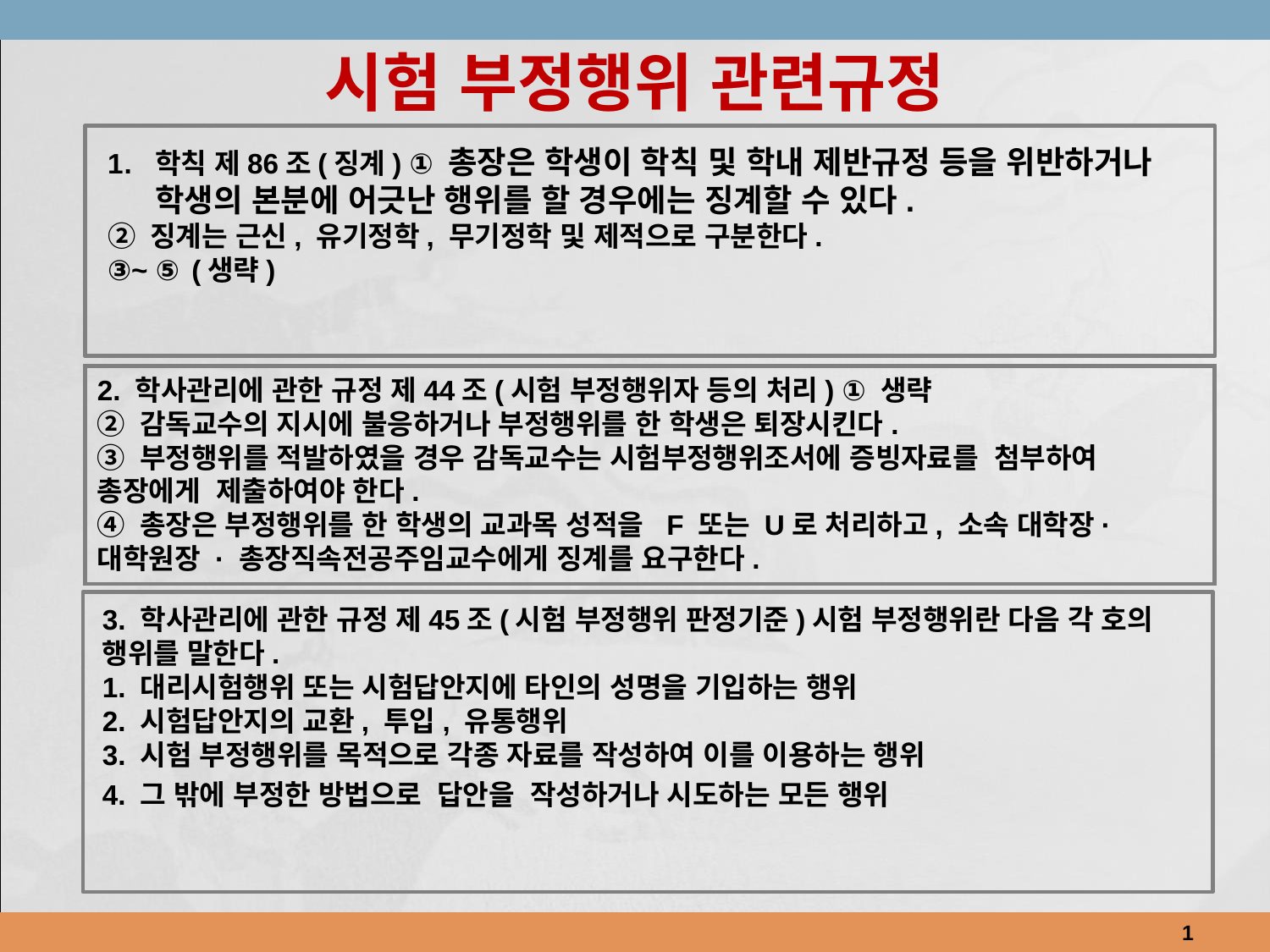

시험 부정행위 관련규정

학칙 제86조(징계) ① 총장은 학생이 학칙 및 학내 제반규정 등을 위반하거나 학생의 본분에 어긋난 행위를 할 경우에는 징계할 수 있다.
② 징계는 근신, 유기정학, 무기정학 및 제적으로 구분한다.
③~ ⑤ (생략)

2. 학사관리에 관한 규정 제44조(시험 부정행위자 등의 처리) ① 생략
② 감독교수의 지시에 불응하거나 부정행위를 한 학생은 퇴장시킨다.
③ 부정행위를 적발하였을 경우 감독교수는 시험부정행위조서에 증빙자료를  첨부하여 총장에게  제출하여야 한다.
④ 총장은 부정행위를 한 학생의 교과목 성적을  F 또는 U로 처리하고, 소속 대학장·대학원장 · 총장직속전공주임교수에게 징계를 요구한다.

3. 학사관리에 관한 규정 제45조(시험 부정행위 판정기준)시험 부정행위란 다음 각 호의 행위를 말한다.
1. 대리시험행위 또는 시험답안지에 타인의 성명을 기입하는 행위
2. 시험답안지의 교환, 투입, 유통행위
3. 시험 부정행위를 목적으로 각종 자료를 작성하여 이를 이용하는 행위
4. 그 밖에 부정한 방법으로  답안을  작성하거나 시도하는 모든 행위
1